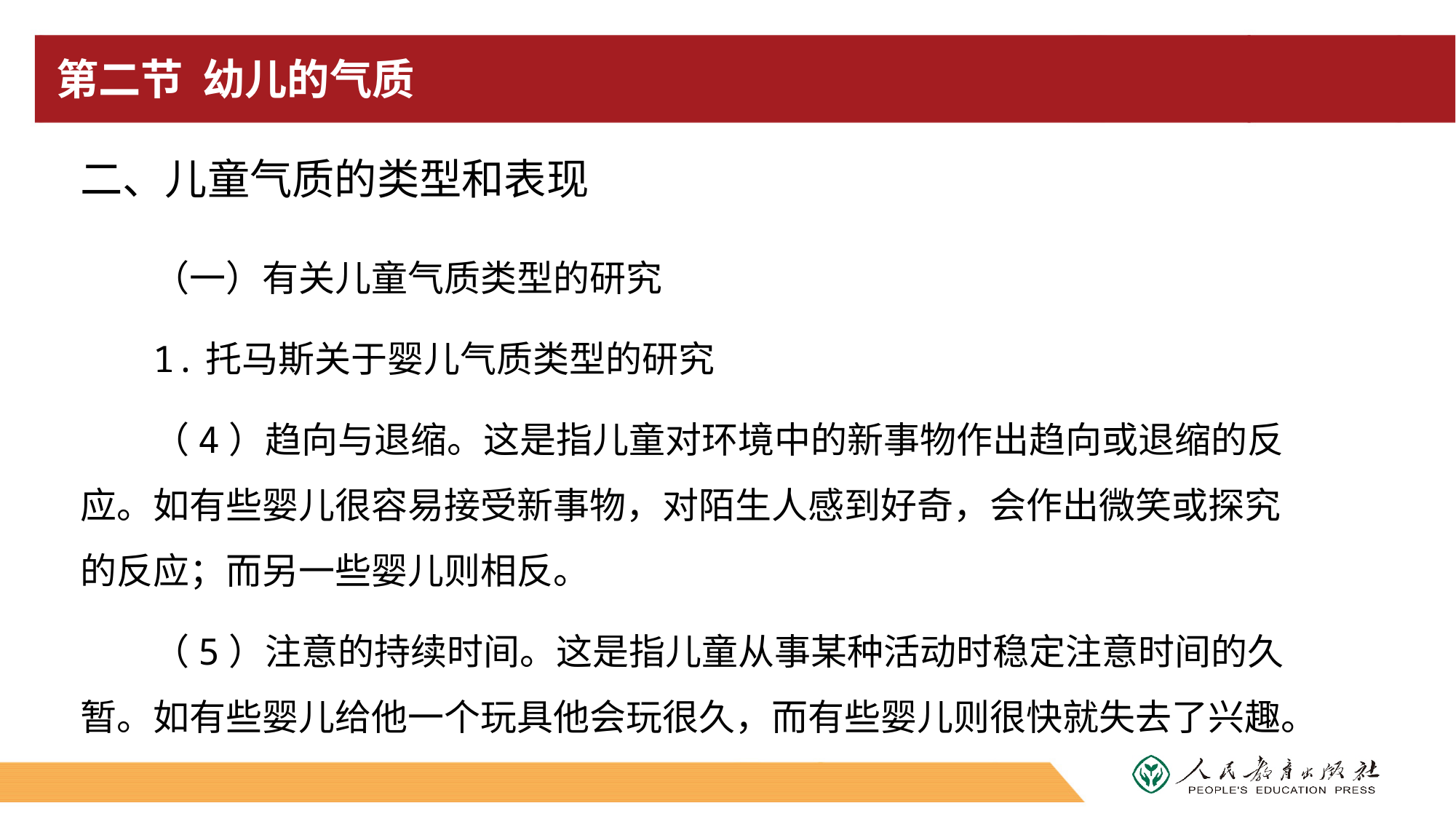

# 第二节  幼儿的气质
二、儿童气质的类型和表现
（一）有关儿童气质类型的研究
1.托马斯关于婴儿气质类型的研究
（4）趋向与退缩。这是指儿童对环境中的新事物作出趋向或退缩的反应。如有些婴儿很容易接受新事物，对陌生人感到好奇，会作出微笑或探究的反应；而另一些婴儿则相反。
（5）注意的持续时间。这是指儿童从事某种活动时稳定注意时间的久暂。如有些婴儿给他一个玩具他会玩很久，而有些婴儿则很快就失去了兴趣。